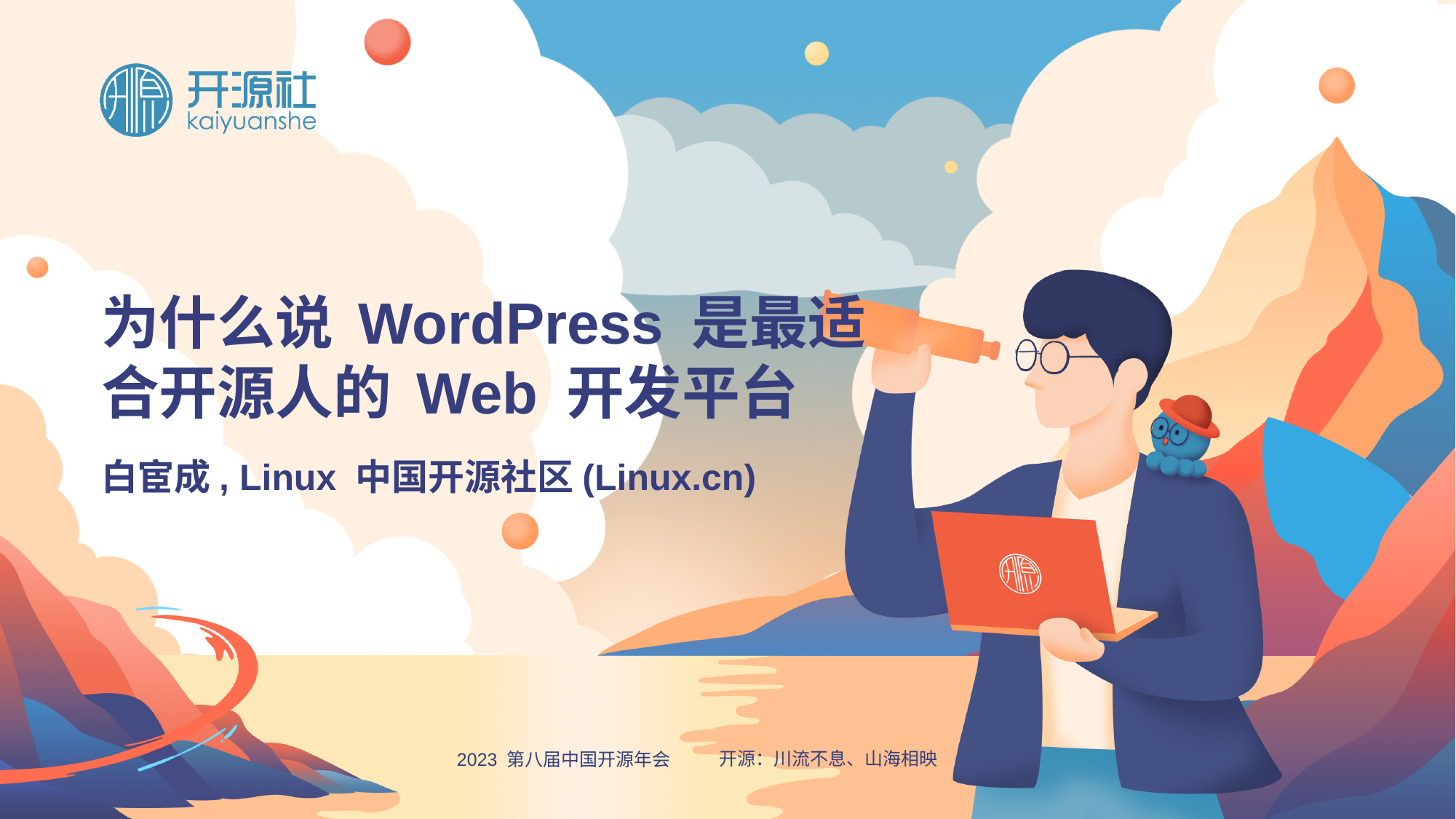

# 为什么说 WordPress 是最适合开源人的 Web 开发平台
白宦成, Linux 中国开源社区(Linux.cn)